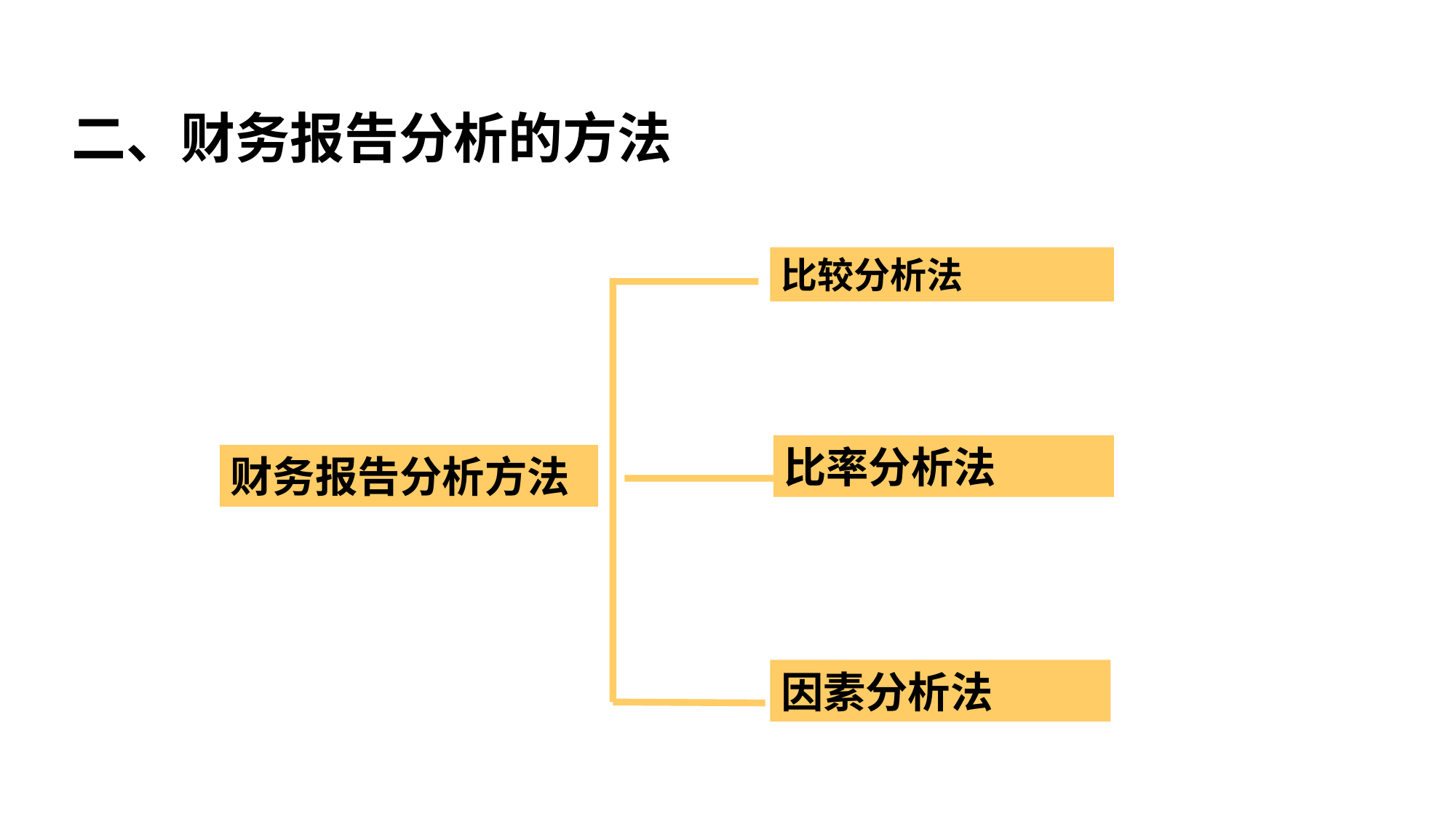

# 二、财务报告分析的方法
比较分析法

比率分析法
财务报告分析方法

因素分析法